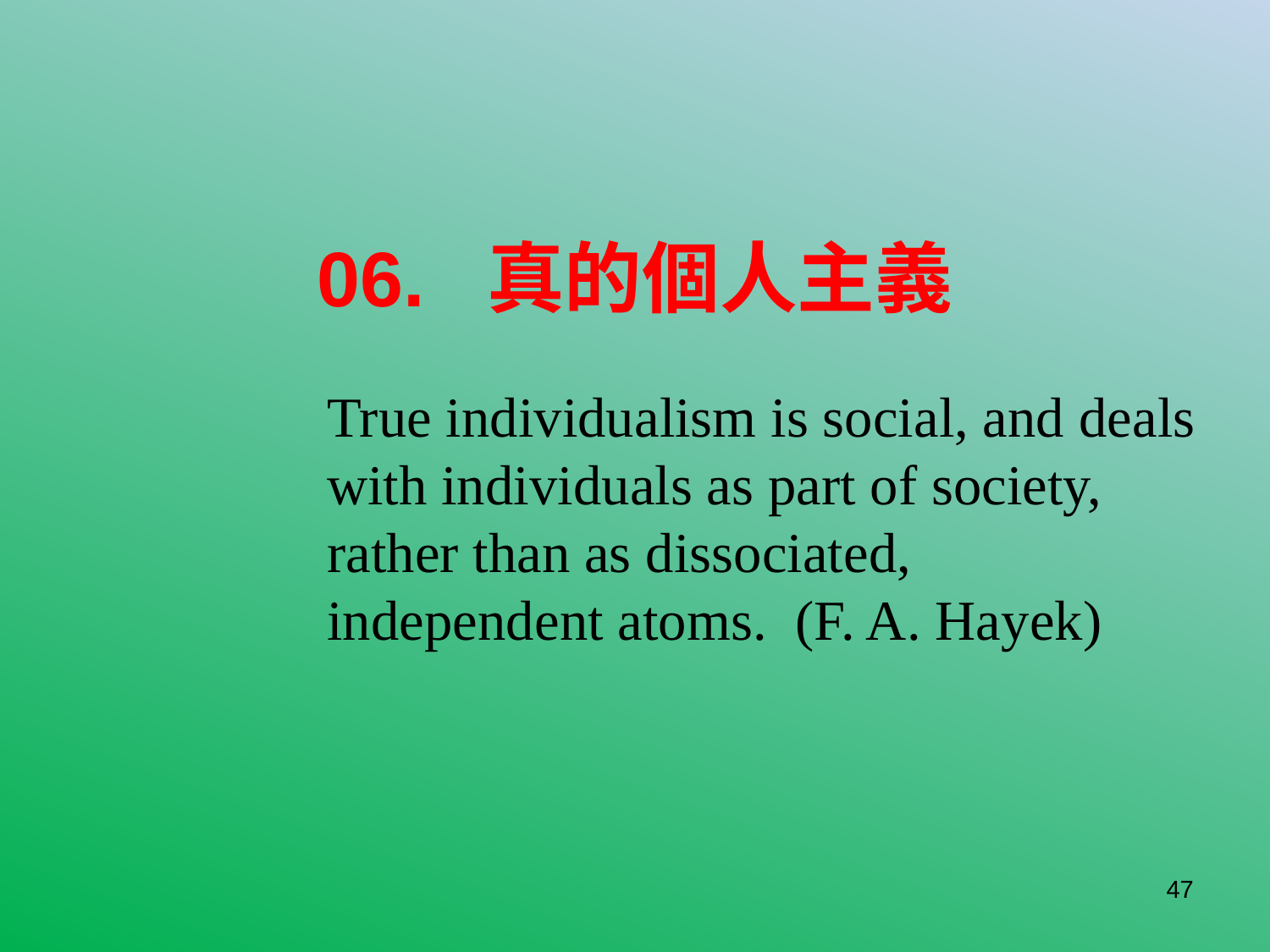

# 06.  真的個人主義
True individualism is social, and deals with individuals as part of society, rather than as dissociated, independent atoms.  (F. A. Hayek)
47